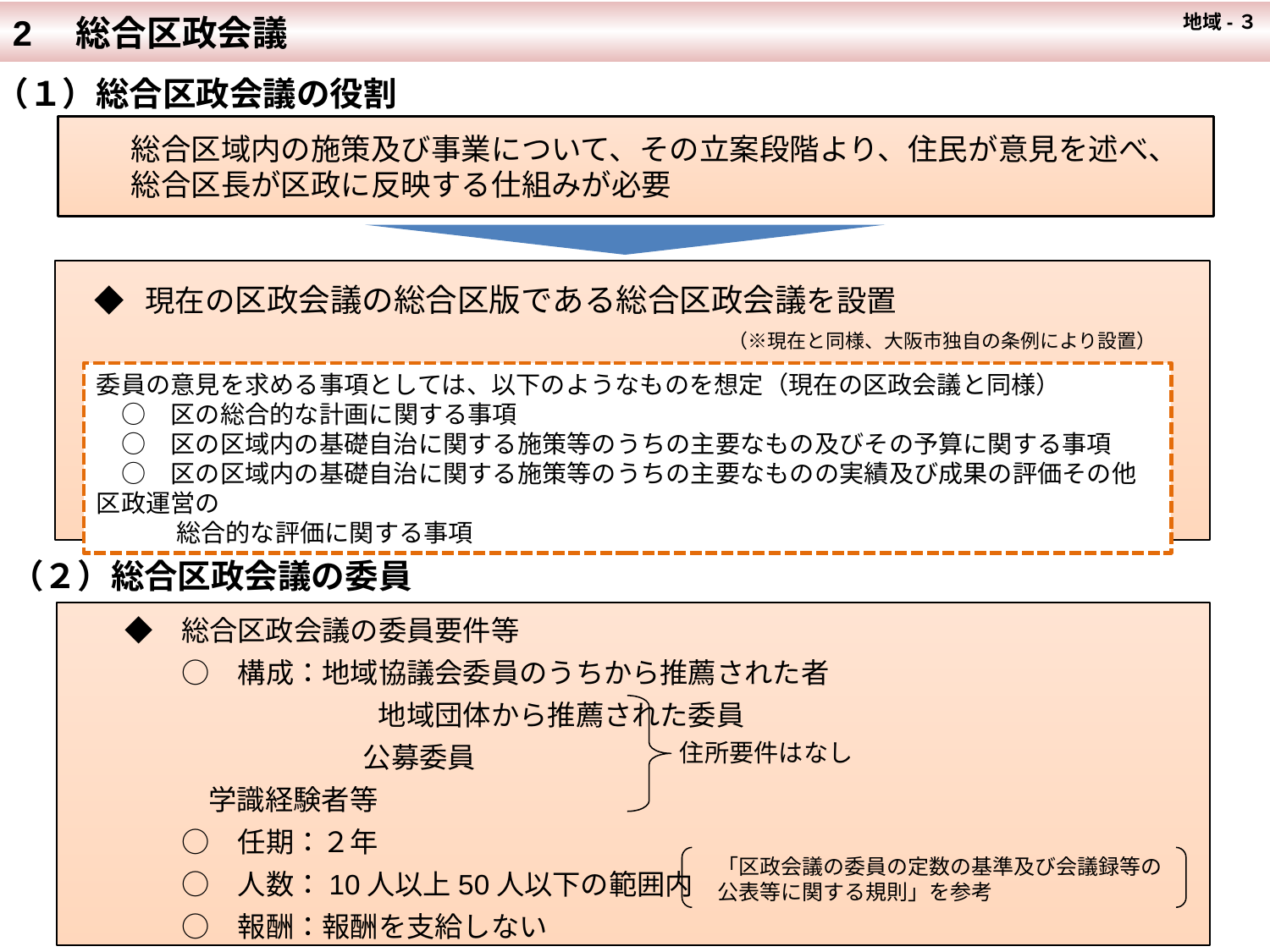

2　総合区政会議
 地域-３
（１）総合区政会議の役割
　　総合区域内の施策及び事業について、その立案段階より、住民が意見を述べ、
　　総合区長が区政に反映する仕組みが必要

    ◆  現在の区政会議の総合区版である総合区政会議を設置
　　　　　　　　　　　　　　　　　　　　　　（※現在と同様、大阪市独自の条例により設置）
委員の意見を求める事項としては、以下のようなものを想定（現在の区政会議と同様）
　○　区の総合的な計画に関する事項
　○　区の区域内の基礎自治に関する施策等のうちの主要なもの及びその予算に関する事項
　○　区の区域内の基礎自治に関する施策等のうちの主要なものの実績及び成果の評価その他区政運営の
　　　 総合的な評価に関する事項
（２）総合区政会議の委員
　　◆　総合区政会議の委員要件等
　　　　○　構成：地域協議会委員のうちから推薦された者
　　　　　　　　　　　地域団体から推薦された委員
　　　　　　　　　 　 公募委員
                     学識経験者等
　　　　○　任期：２年
　　　　○　人数：10人以上50人以下の範囲内
　　　　○　報酬：報酬を支給しない

住所要件はなし

「区政会議の委員の定数の基準及び会議録等の
公表等に関する規則」を参考